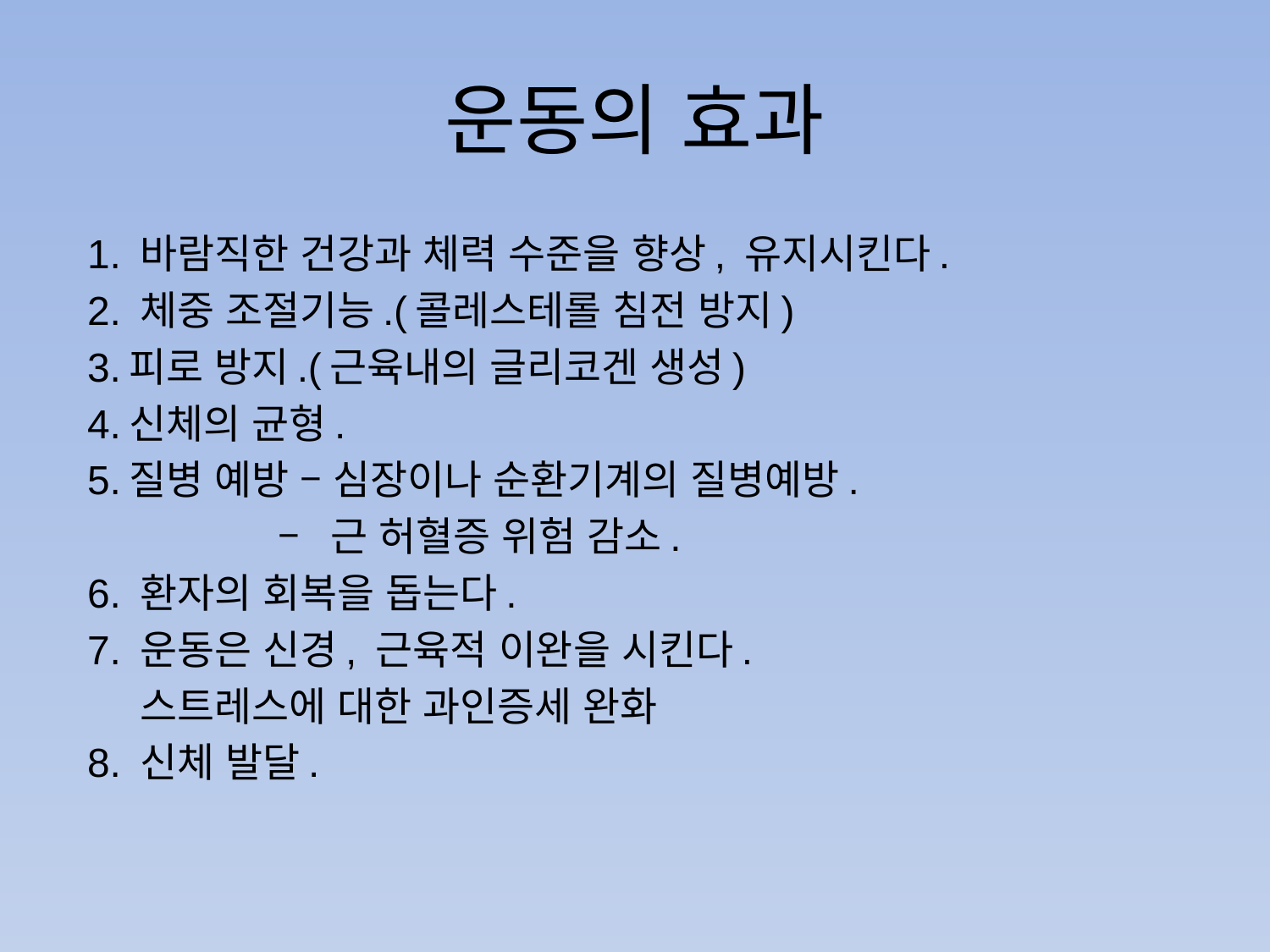

# 운동의 효과
 1. 바람직한 건강과 체력 수준을 향상, 유지시킨다.
 2. 체중 조절기능.(콜레스테롤 침전 방지)
 3.피로 방지.(근육내의 글리코겐 생성)
 4.신체의 균형.
 5.질병 예방 – 심장이나 순환기계의 질병예방.
                  –  근 허혈증 위험 감소.
 6. 환자의 회복을 돕는다.
 7. 운동은 신경, 근육적 이완을 시킨다.
     스트레스에 대한 과인증세 완화
 8. 신체 발달.